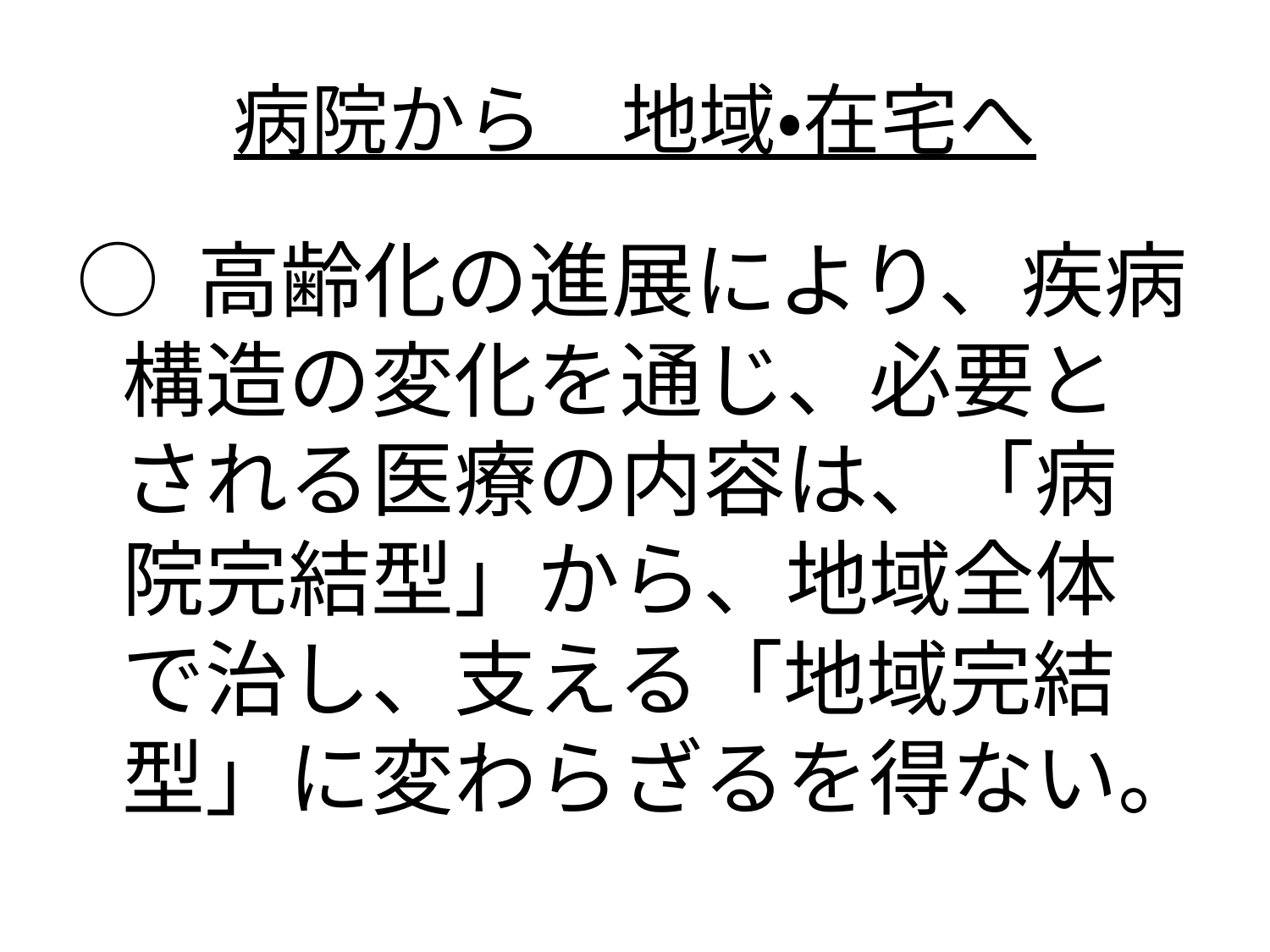

# 病院から　地域・在宅へ
○ 高齢化の進展により、疾病構造の変化を通じ、必要とされる医療の内容は、「病院完結型」から、地域全体で治し、支える「地域完結型」に変わらざるを得ない。